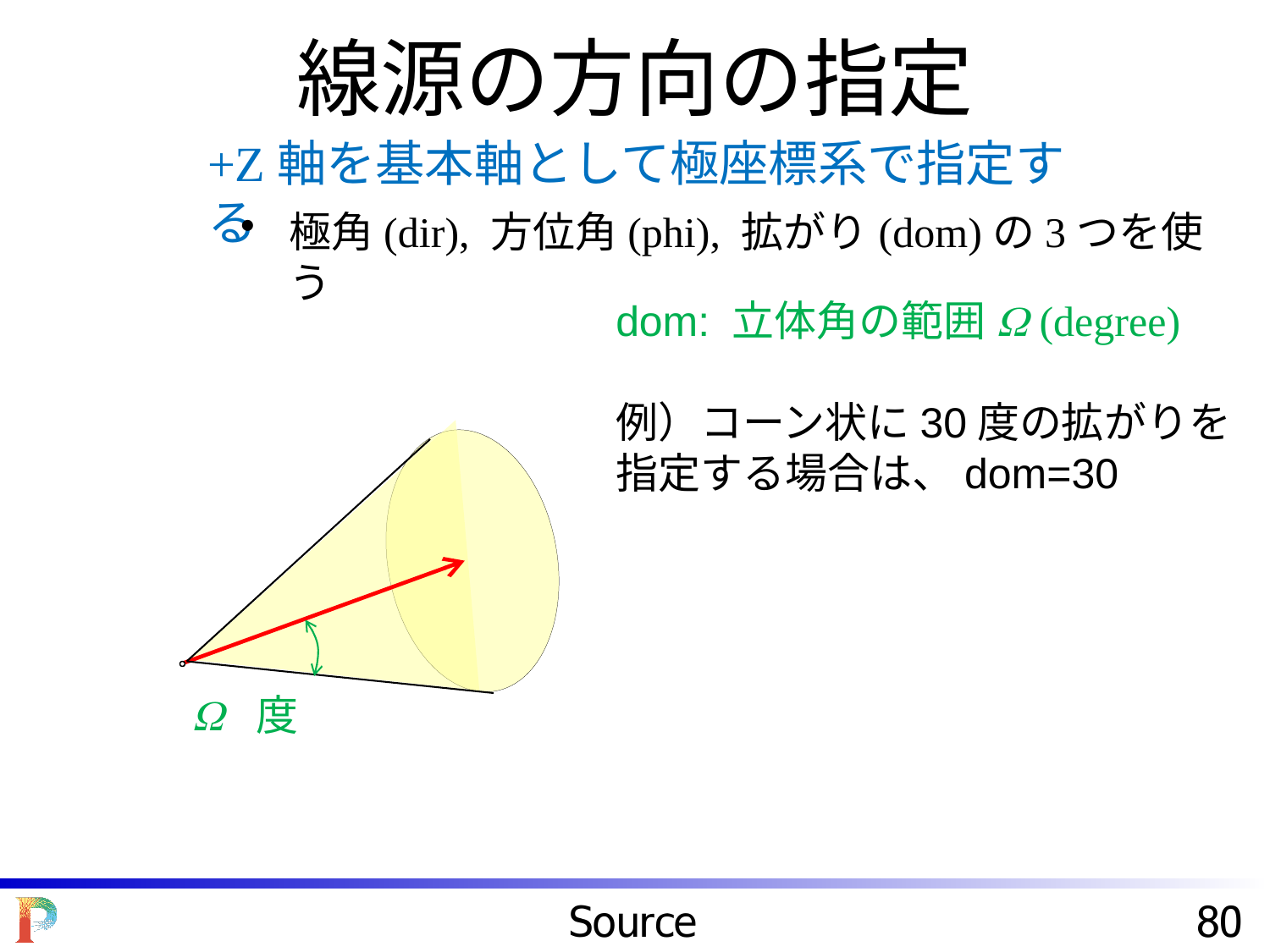

線源の方向の指定
+Z軸を基本軸として極座標系で指定する
極角(dir), 方位角(phi), 拡がり(dom)の3つを使う
dom: 立体角の範囲Ω (degree)

例）コーン状に30度の拡がりを指定する場合は、dom=30

Ω 度
Source